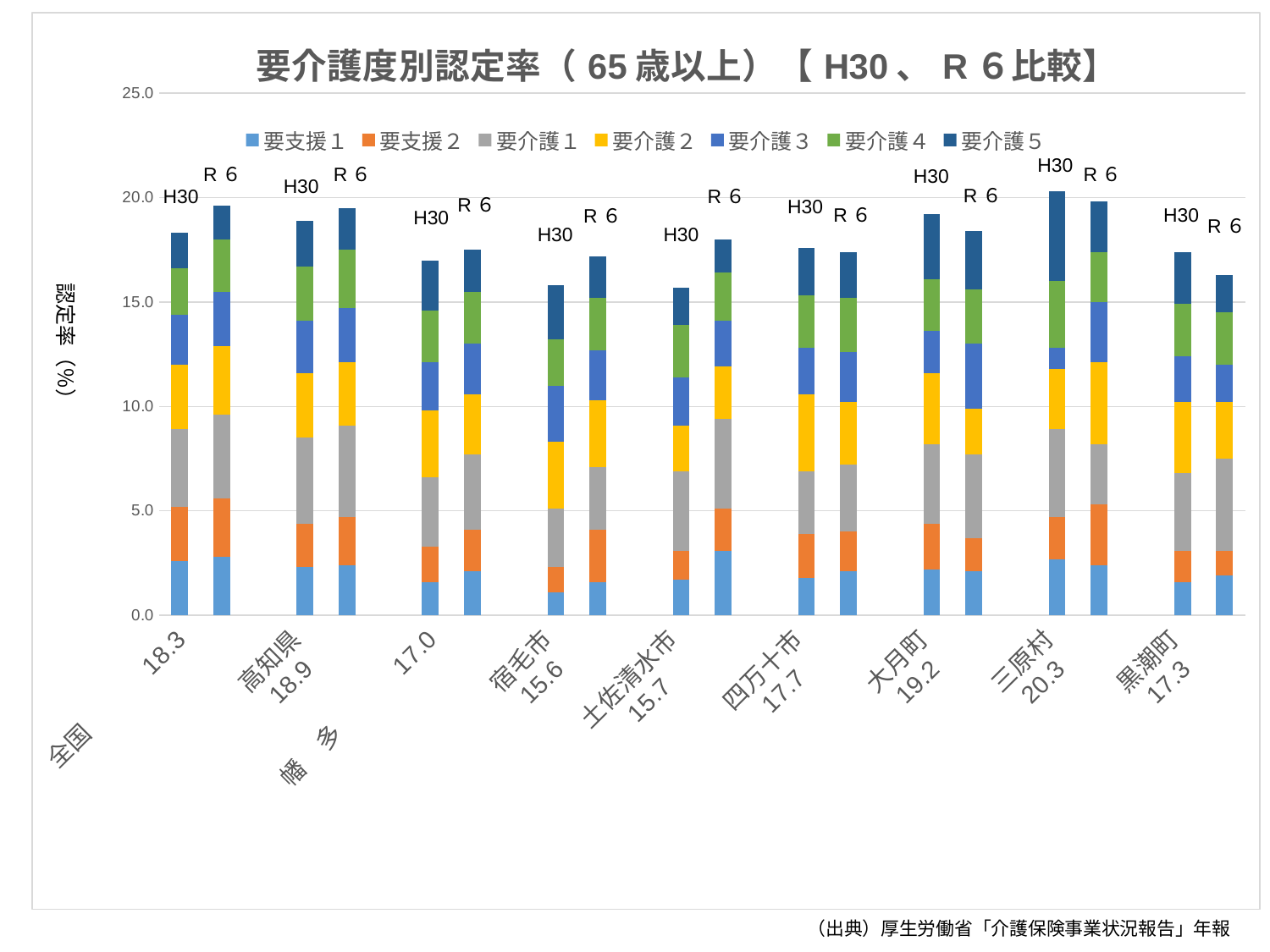

### Chart: 要介護度別認定率（65歳以上）【H30、R６比較】

| Category | 要支援１ | 要支援２ | 要介護１ | 要介護２ | 要介護３ | 要介護４ | 要介護５ |
|---|---|---|---|---|---|---|---|
| 全国　　　18.3 | 2.6 | 2.6 | 3.7 | 3.1 | 2.4 | 2.2 | 1.7 |
| 全国　　　19.6 | 2.8 | 2.8 | 4.0 | 3.3 | 2.6 | 2.5 | 1.6 |
|  | None | None | None | None | None | None | None |
| 高知県
18.9 | 2.3 | 2.1 | 4.1 | 3.1 | 2.5 | 2.6 | 2.2 |
| 高知県
19.5 | 2.4 | 2.3 | 4.4 | 3.0 | 2.6 | 2.8 | 2.0 |
|  | None | None | None | None | None | None | None |
| 幡　多　　　17.0 | 1.6 | 1.7 | 3.3 | 3.2 | 2.3 | 2.5 | 2.4 |
| 幡　多　　　17.4 | 2.1 | 2.0 | 3.6 | 2.9 | 2.4 | 2.5 | 2.0 |
|  | None | None | None | None | None | None | None |
| 宿毛市
15.6 | 1.1 | 1.2 | 2.8 | 3.2 | 2.7 | 2.2 | 2.6 |
| 宿毛市
17.0 | 1.6 | 2.5 | 3.0 | 3.2 | 2.4 | 2.5 | 2.0 |
|  | None | None | None | None | None | None | None |
| 土佐清水市
15.7 | 1.7 | 1.4 | 3.8 | 2.2 | 2.3 | 2.5 | 1.8 |
| 土佐清水市
18.1 | 3.1 | 2.0 | 4.3 | 2.5 | 2.2 | 2.3 | 1.6 |
|  | None | None | None | None | None | None | None |
| 四万十市
17.7 | 1.8 | 2.1 | 3.0 | 3.7 | 2.2 | 2.5 | 2.3 |
| 四万十市
17.5 | 2.1 | 1.9 | 3.2 | 3.0 | 2.4 | 2.6 | 2.2 |
|  | None | None | None | None | None | None | None |
| 大月町
19.2 | 2.2 | 2.2 | 3.8 | 3.4 | 2.0 | 2.5 | 3.1 |
| 大月町
18.4 | 2.1 | 1.6 | 4.0 | 2.2 | 3.1 | 2.6 | 2.8 |
|  | None | None | None | None | None | None | None |
| 三原村
20.3 | 2.7 | 2.0 | 4.2 | 2.9 | 1.0 | 3.2 | 4.3 |
| 三原村
19.9 | 2.4 | 2.9 | 2.9 | 3.9 | 2.9 | 2.4 | 2.4 |
|  | None | None | None | None | None | None | None |
| 黒潮町
17.3 | 1.6 | 1.5 | 3.7 | 3.4 | 2.2 | 2.5 | 2.5 |
| 黒潮町
16.3 | 1.9 | 1.2 | 4.4 | 2.7 | 1.8 | 2.5 | 1.8 |
H30
R６
R６
R６
H30
H30
R６
H30
R６
R６
H30
R６
H30
R６
H30
R６
H30
H30
認定率（％）
3
（出典）厚生労働省「介護保険事業状況報告」年報